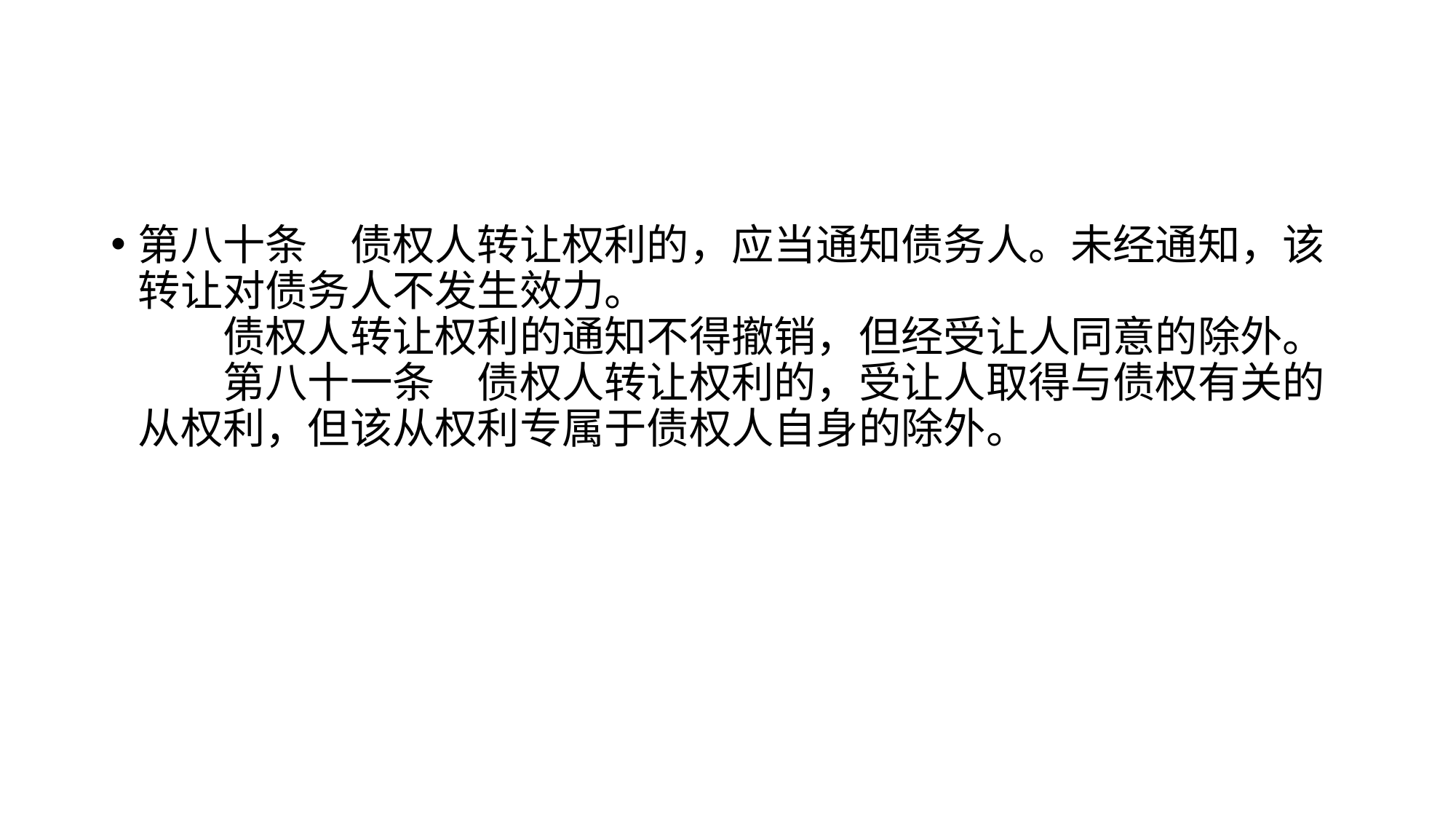

#
第八十条　债权人转让权利的，应当通知债务人。未经通知，该转让对债务人不发生效力。
　　债权人转让权利的通知不得撤销，但经受让人同意的除外。
　　第八十一条　债权人转让权利的，受让人取得与债权有关的从权利，但该从权利专属于债权人自身的除外。